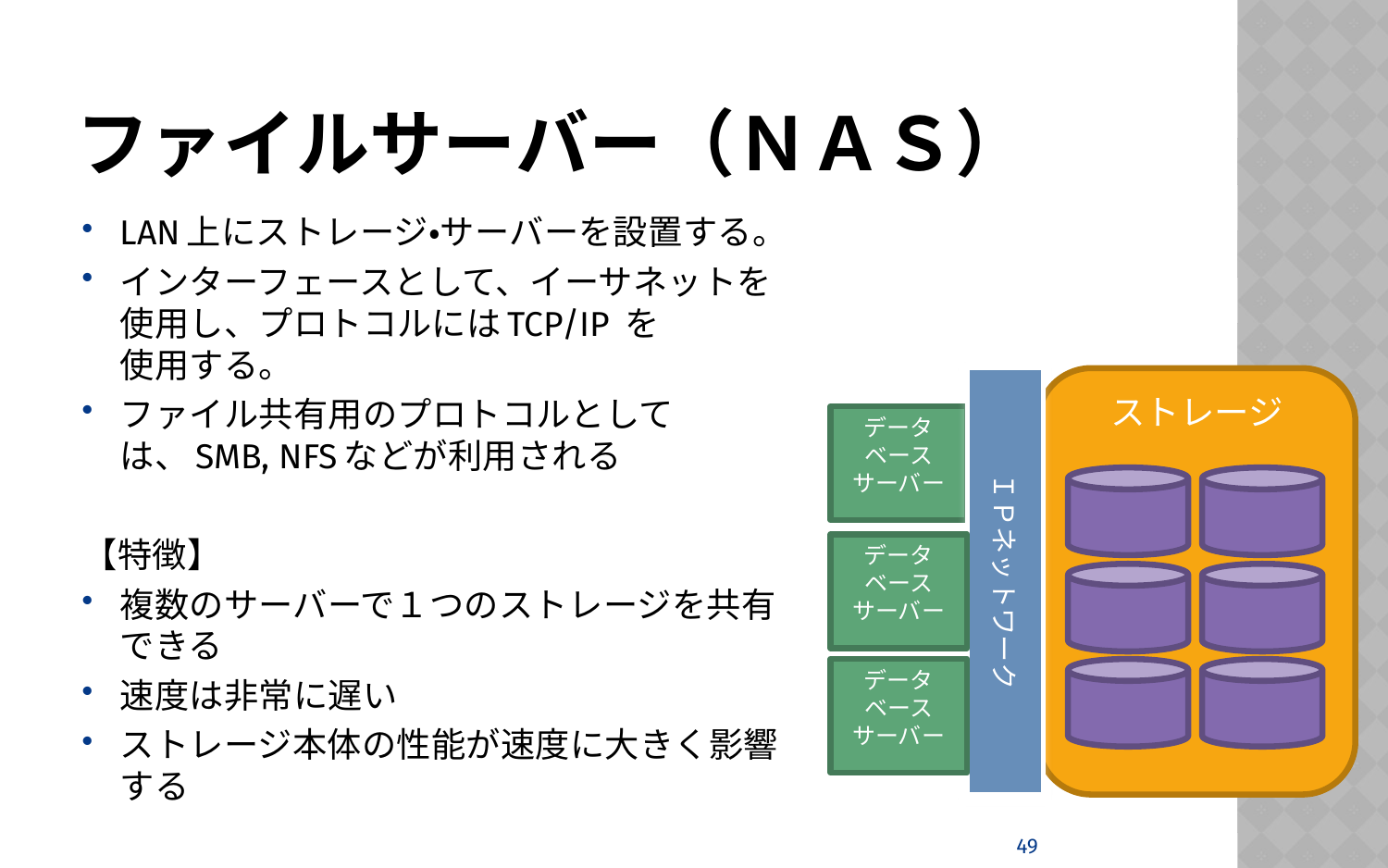

# ファイルサーバー（ＮＡＳ）
LAN上にストレージ・サーバーを設置する。
インターフェースとして、イーサネットを使用し、プロトコルにはTCP/IP を
使用する。
ファイル共有用のプロトコルとしては、SMB, NFSなどが利用される

【特徴】
複数のサーバーで１つのストレージを共有できる
速度は非常に遅い
ストレージ本体の性能が速度に大きく影響する
ＩＰネットワーク
ストレージ
データベースサーバー

データベースサーバー

データベースサーバー

49